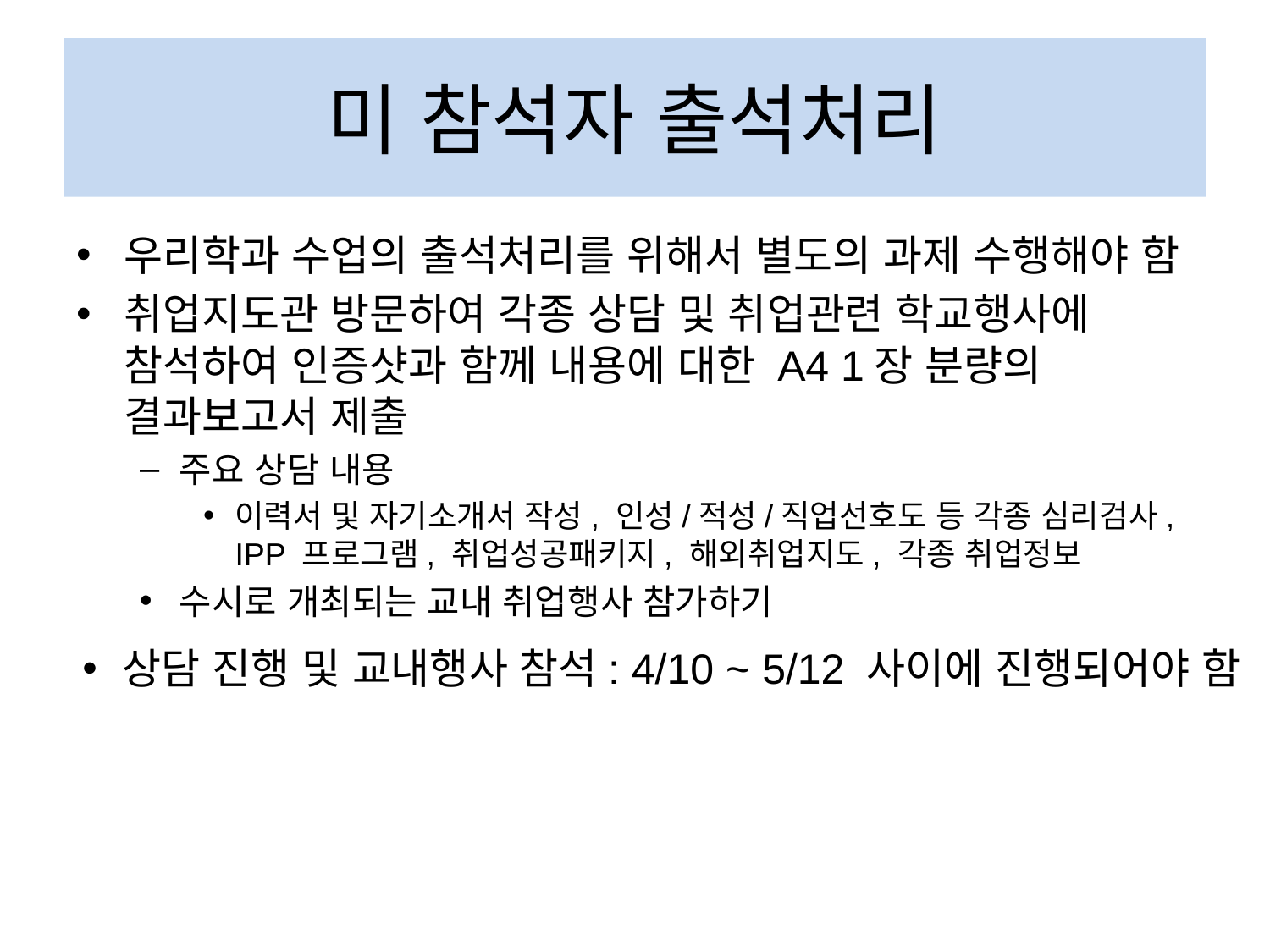

# 미 참석자 출석처리
우리학과 수업의 출석처리를 위해서 별도의 과제 수행해야 함
취업지도관 방문하여 각종 상담 및 취업관련 학교행사에 참석하여 인증샷과 함께 내용에 대한 A4 1장 분량의 결과보고서 제출
주요 상담 내용
이력서 및 자기소개서 작성, 인성/적성/직업선호도 등 각종 심리검사, IPP 프로그램, 취업성공패키지, 해외취업지도, 각종 취업정보
수시로 개최되는 교내 취업행사 참가하기
상담 진행 및 교내행사 참석: 4/10 ~ 5/12 사이에 진행되어야 함